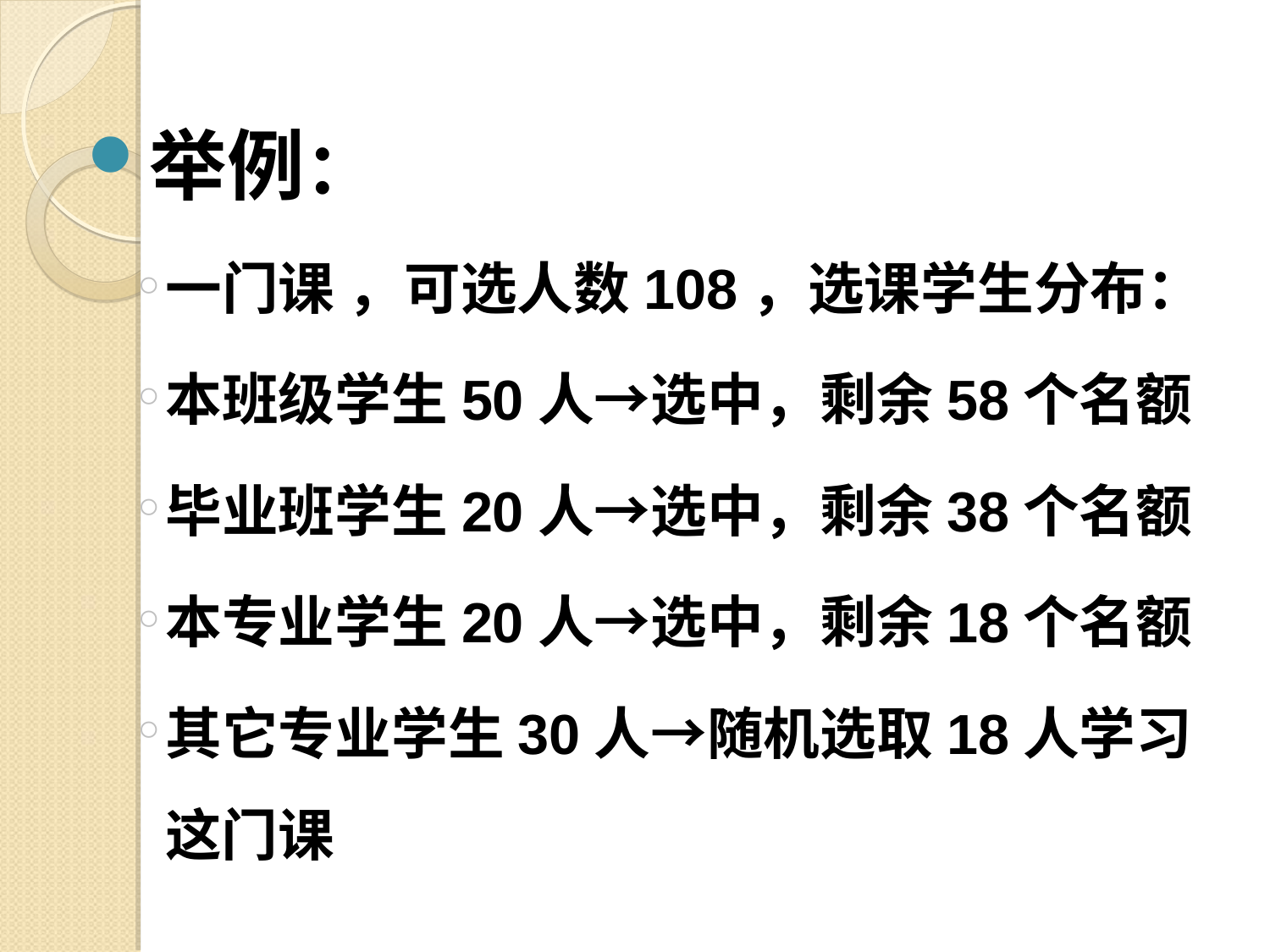

举例：
一门课 ，可选人数108，选课学生分布：
本班级学生50人→选中，剩余58个名额
毕业班学生20人→选中，剩余38个名额
本专业学生20人→选中，剩余18个名额
其它专业学生30人→随机选取18人学习这门课